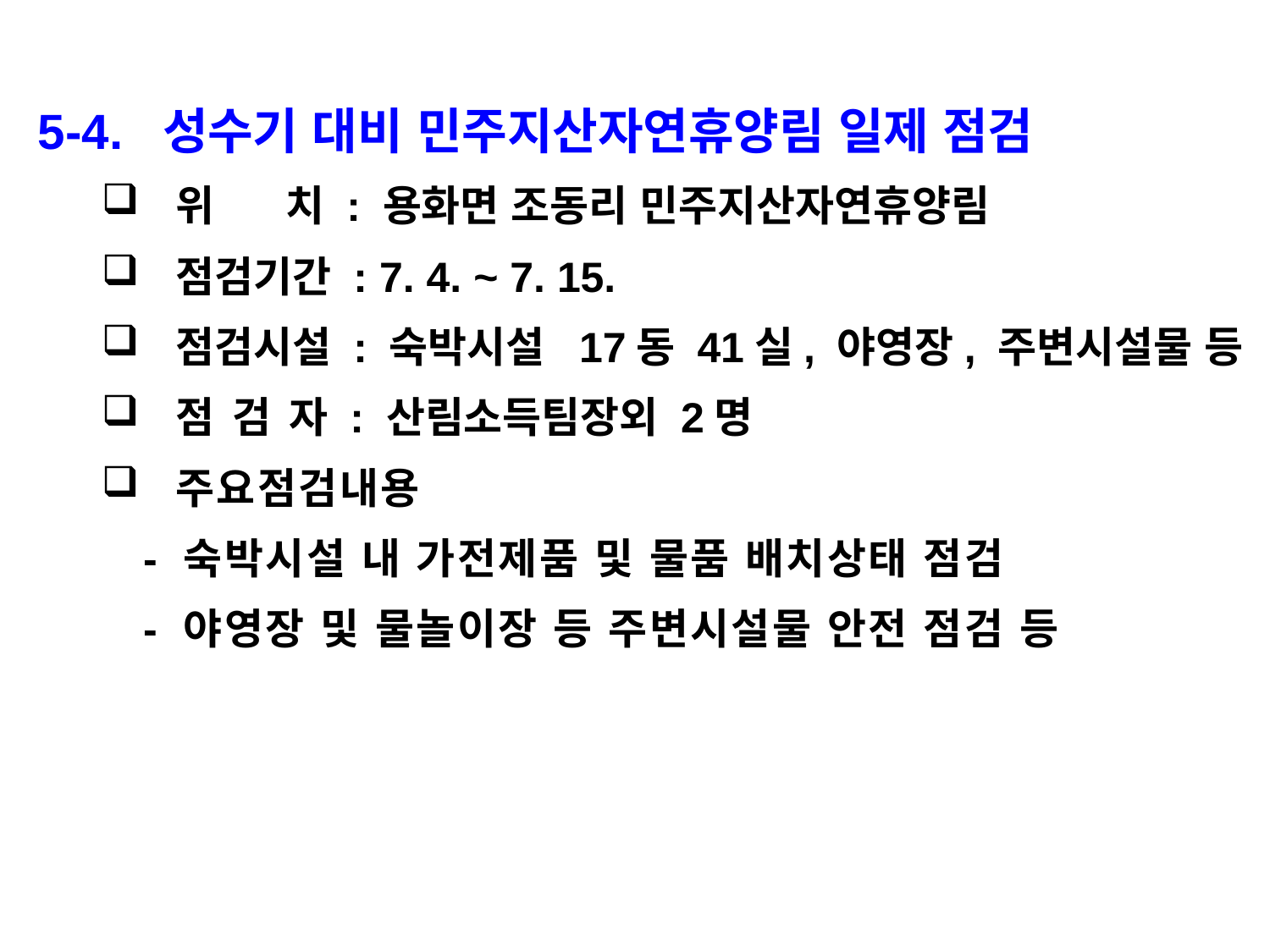

5-4.  성수기 대비 민주지산자연휴양림 일제 점검
위      치 : 용화면 조동리 민주지산자연휴양림
점검기간 : 7. 4. ~ 7. 15.
점검시설 : 숙박시설  17동 41실, 야영장, 주변시설물 등
점  검  자 : 산림소득팀장외 2명
주요점검내용
   - 숙박시설 내 가전제품 및 물품 배치상태 점검
   - 야영장 및 물놀이장 등 주변시설물 안전 점검 등